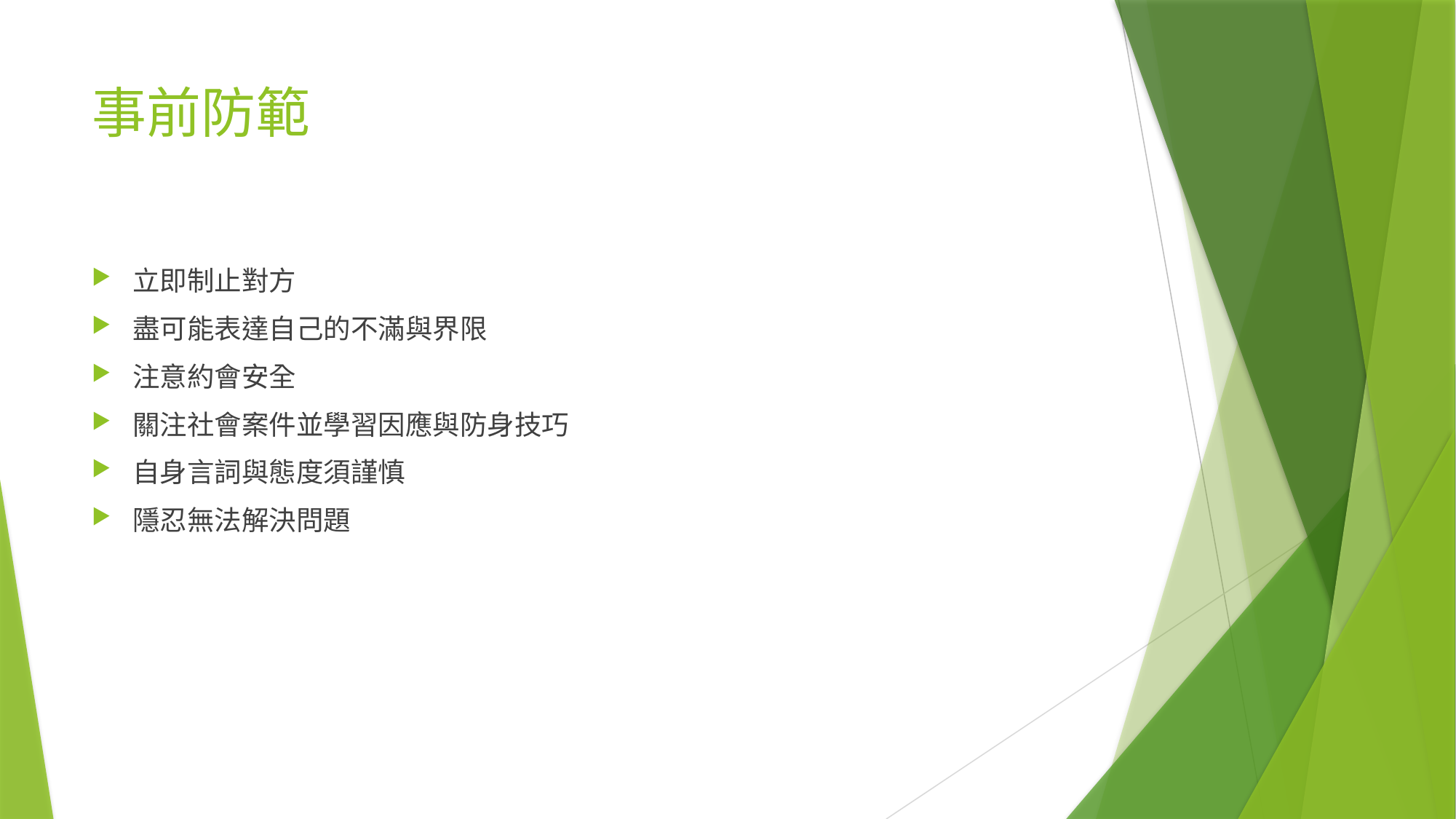

# 事前防範
立即制止對方
盡可能表達自己的不滿與界限
注意約會安全
關注社會案件並學習因應與防身技巧
自身言詞與態度須謹慎
隱忍無法解決問題